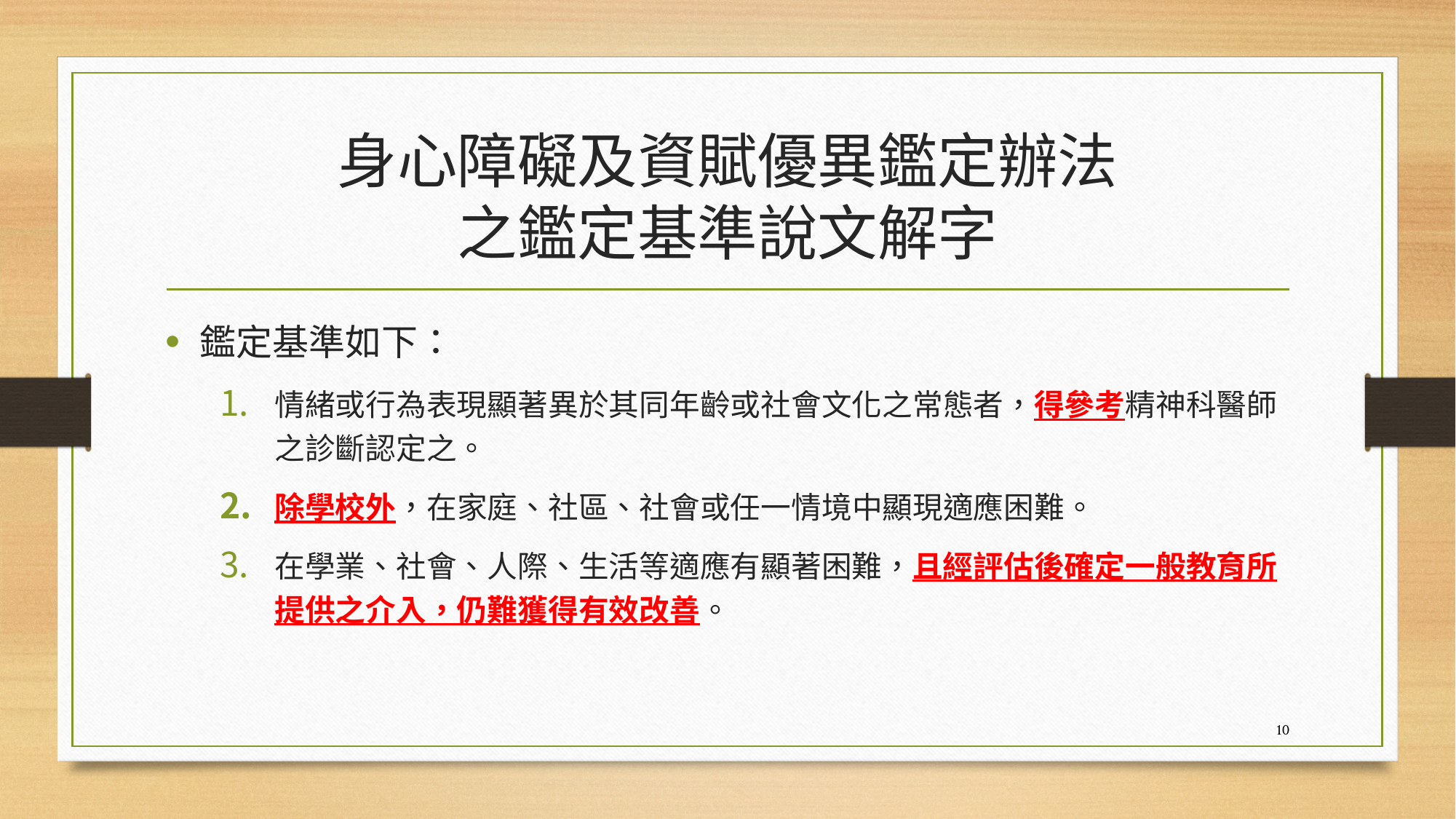

# 身心障礙及資賦優異鑑定辦法 之鑑定基準說文解字
鑑定基準如下：
情緒或行為表現顯著異於其同年齡或社會文化之常態者，得參考精神科醫師之診斷認定之。
除學校外，在家庭、社區、社會或任一情境中顯現適應困難。
在學業、社會、人際、生活等適應有顯著困難，且經評估後確定一般教育所提供之介入，仍難獲得有效改善。

10